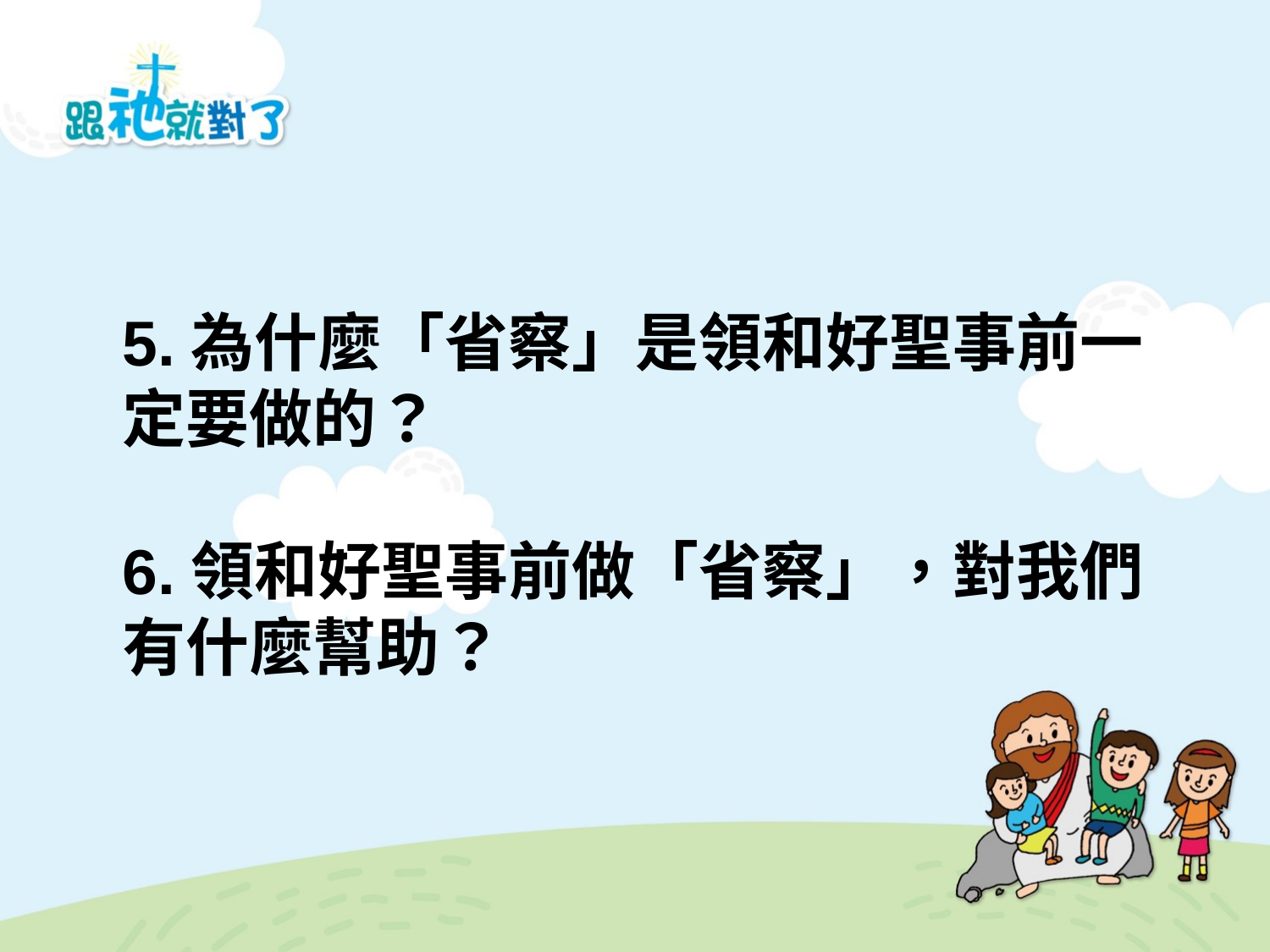

5.為什麼「省察」是領和好聖事前一定要做的？

6.領和好聖事前做「省察」，對我們有什麼幫助？